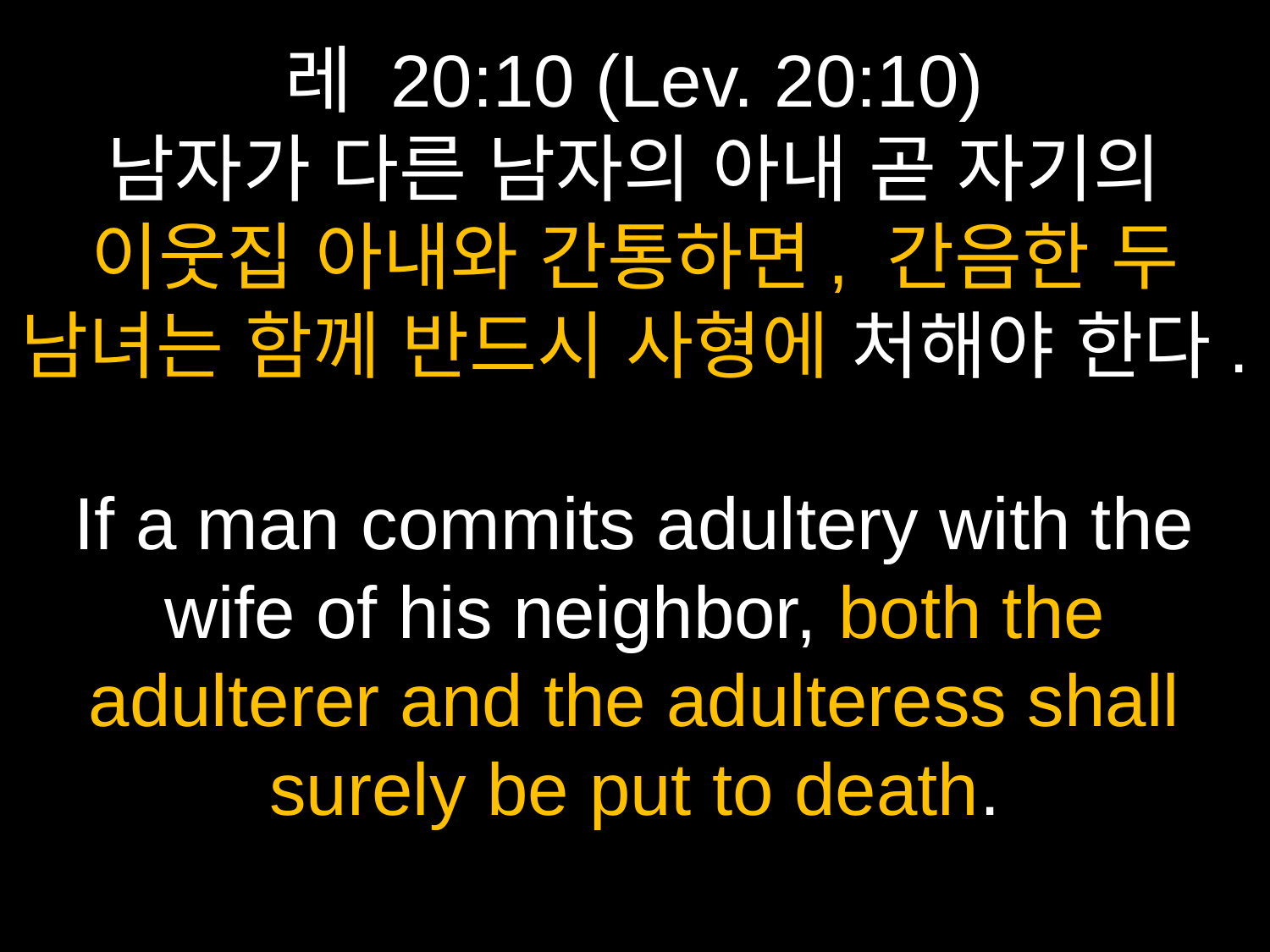

# 레 20:10 (Lev. 20:10) 남자가 다른 남자의 아내 곧 자기의 이웃집 아내와 간통하면, 간음한 두 남녀는 함께 반드시 사형에 처해야 한다. If a man commits adultery with the wife of his neighbor, both the adulterer and the adulteress shall surely be put to death.